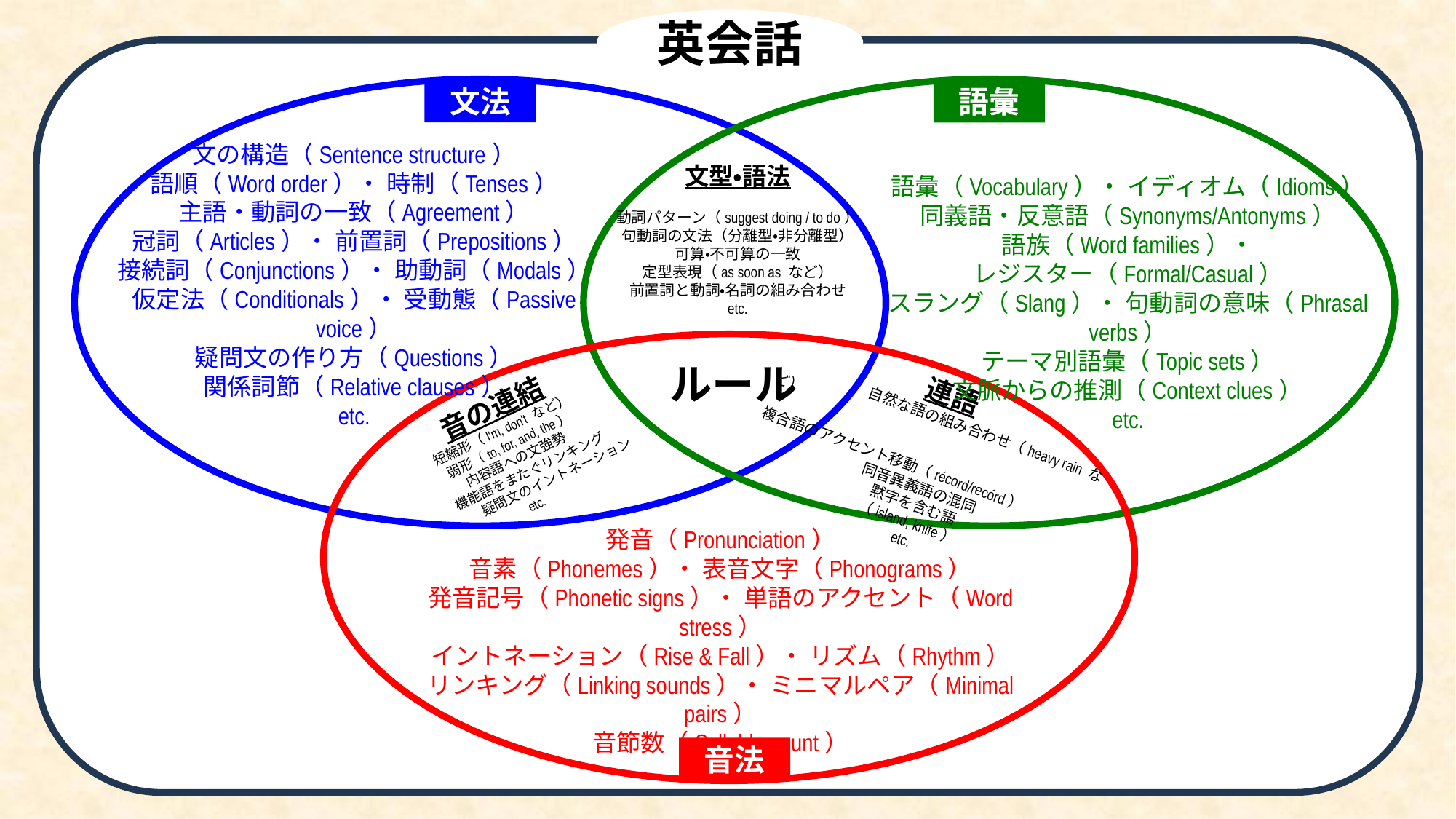

英会話

文法
語彙
文の構造（Sentence structure）
語順（Word order）・ 時制（Tenses）
主語・動詞の一致（Agreement）
冠詞（Articles）・ 前置詞（Prepositions）
接続詞（Conjunctions）・ 助動詞（Modals）
仮定法（Conditionals）・ 受動態（Passive voice）
疑問文の作り方（Questions）
関係詞節（Relative clauses）
etc.
文型・語法

動詞パターン（suggest doing / to do）
句動詞の文法（分離型・非分離型）
可算・不可算の一致
定型表現（as soon as など）
前置詞と動詞・名詞の組み合わせ
etc.
語彙（Vocabulary）・ イディオム（Idioms）
同義語・反意語（Synonyms/Antonyms）
語族（Word families）・ レジスター（Formal/Casual）
スラング（Slang）・ 句動詞の意味（Phrasal verbs）
テーマ別語彙（Topic sets）
文脈からの推測（Context clues）
etc.

ルール
連語
                          自然な語の組み合わせ（heavy rain など）
                       複合語のアクセント移動（récord/recórd）
同音異義語の混同
黙字を含む語
（island, knife）
etc.
音の連結
短縮形（I'm, don't など）
弱形（to, for, and, the）
内容語への文強勢
                  機能語をまたぐリンキング
                         疑問文のイントネーション
etc.
発音（Pronunciation）
音素（Phonemes）・ 表音文字（Phonograms）
発音記号（Phonetic signs）・ 単語のアクセント（Word stress）
イントネーション（Rise & Fall）・ リズム（Rhythm）
リンキング（Linking sounds）・ ミニマルペア（Minimal pairs）
音節数（Syllable count）
etc.
音法